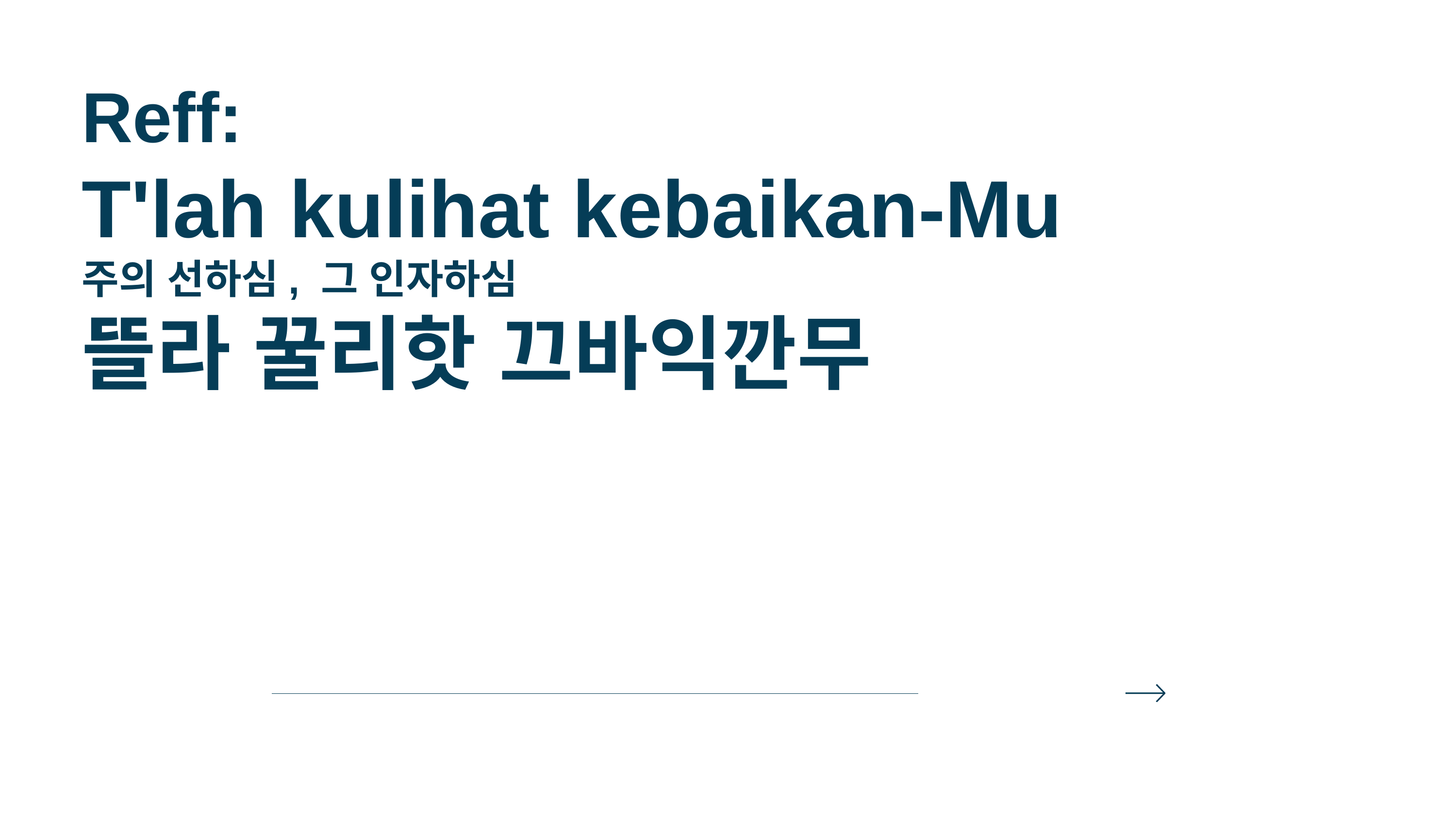

Reff:
T'lah kulihat kebaikan-Mu
주의 선하심, 그 인자하심
뜰라 꿀리핫 끄바익깐무